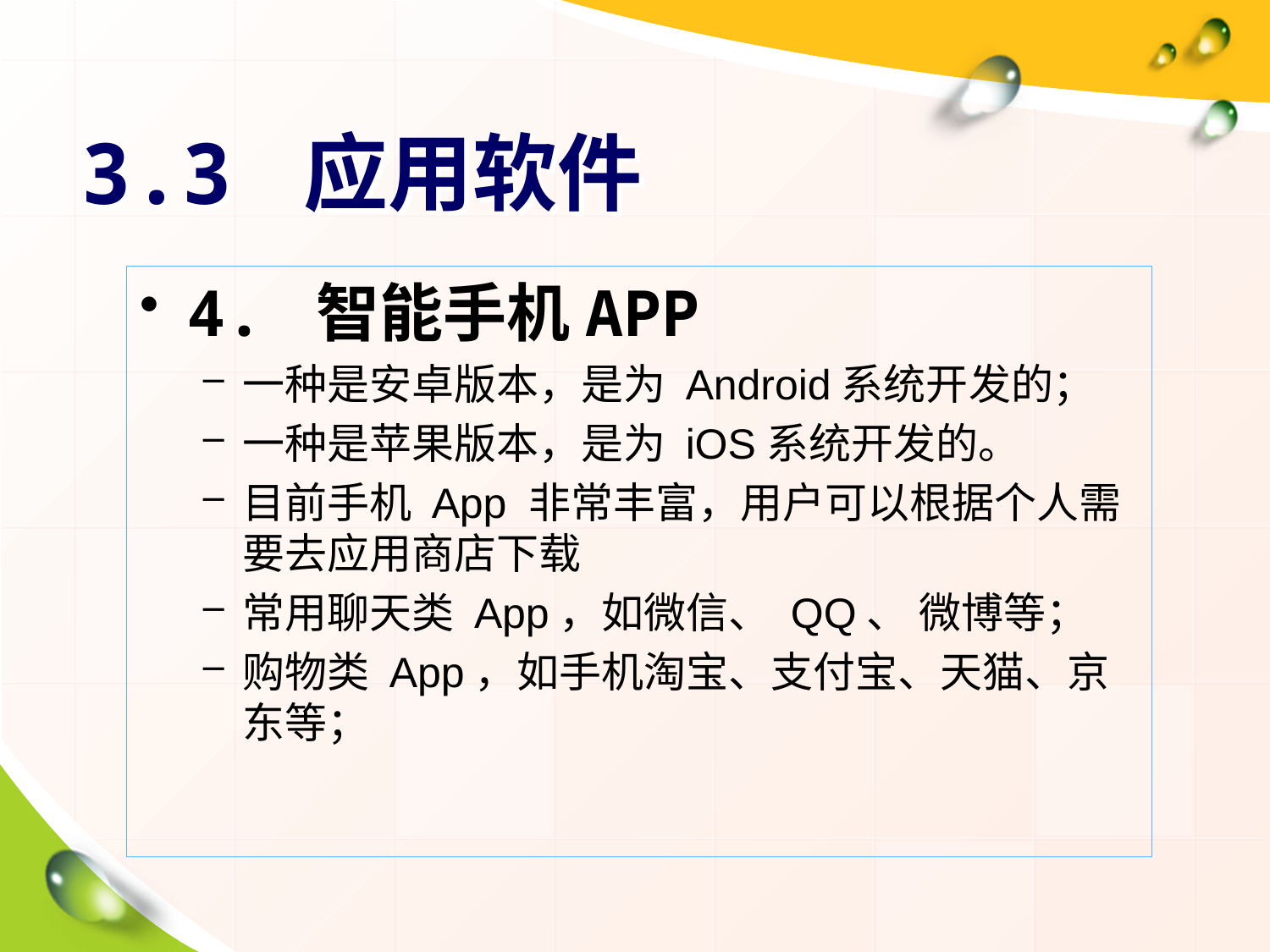

# 3.3 应用软件
4. 智能手机APP
一种是安卓版本，是为 Android系统开发的；
一种是苹果版本，是为 iOS系统开发的。
目前手机 App 非常丰富，用户可以根据个人需要去应用商店下载
常用聊天类 App，如微信、 QQ、 微博等；
购物类 App，如手机淘宝、支付宝、天猫、京东等；